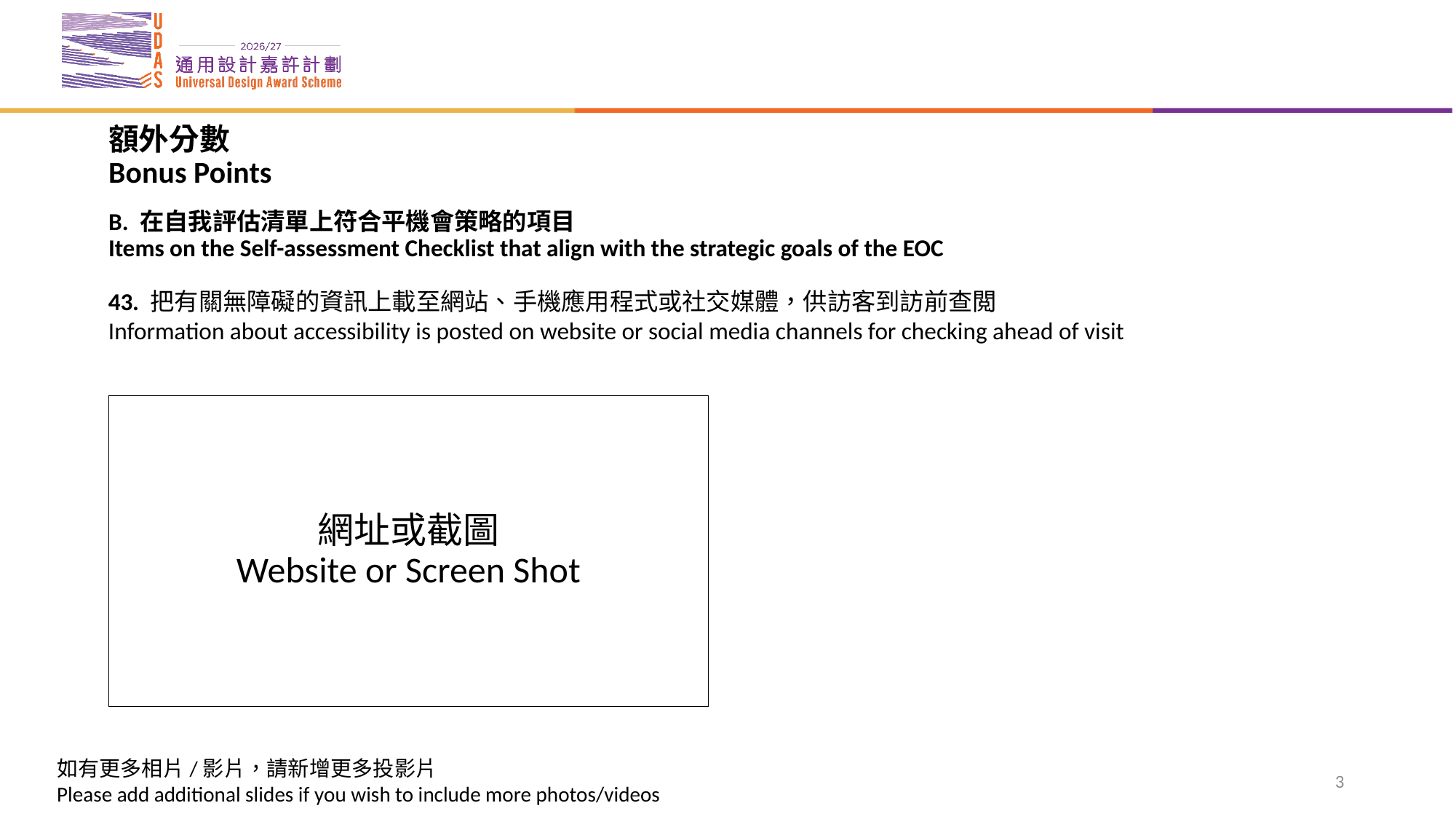

# 額外分數 Bonus Points B. 在自我評估清單上符合平機會策略的項目 Items on the Self-assessment Checklist that align with the strategic goals of the EOC
43. 把有關無障礙的資訊上載至網站、手機應用程式或社交媒體，供訪客到訪前查閲
Information about accessibility is posted on website or social media channels for checking ahead of visit
網址或截圖
Website or Screen Shot
3